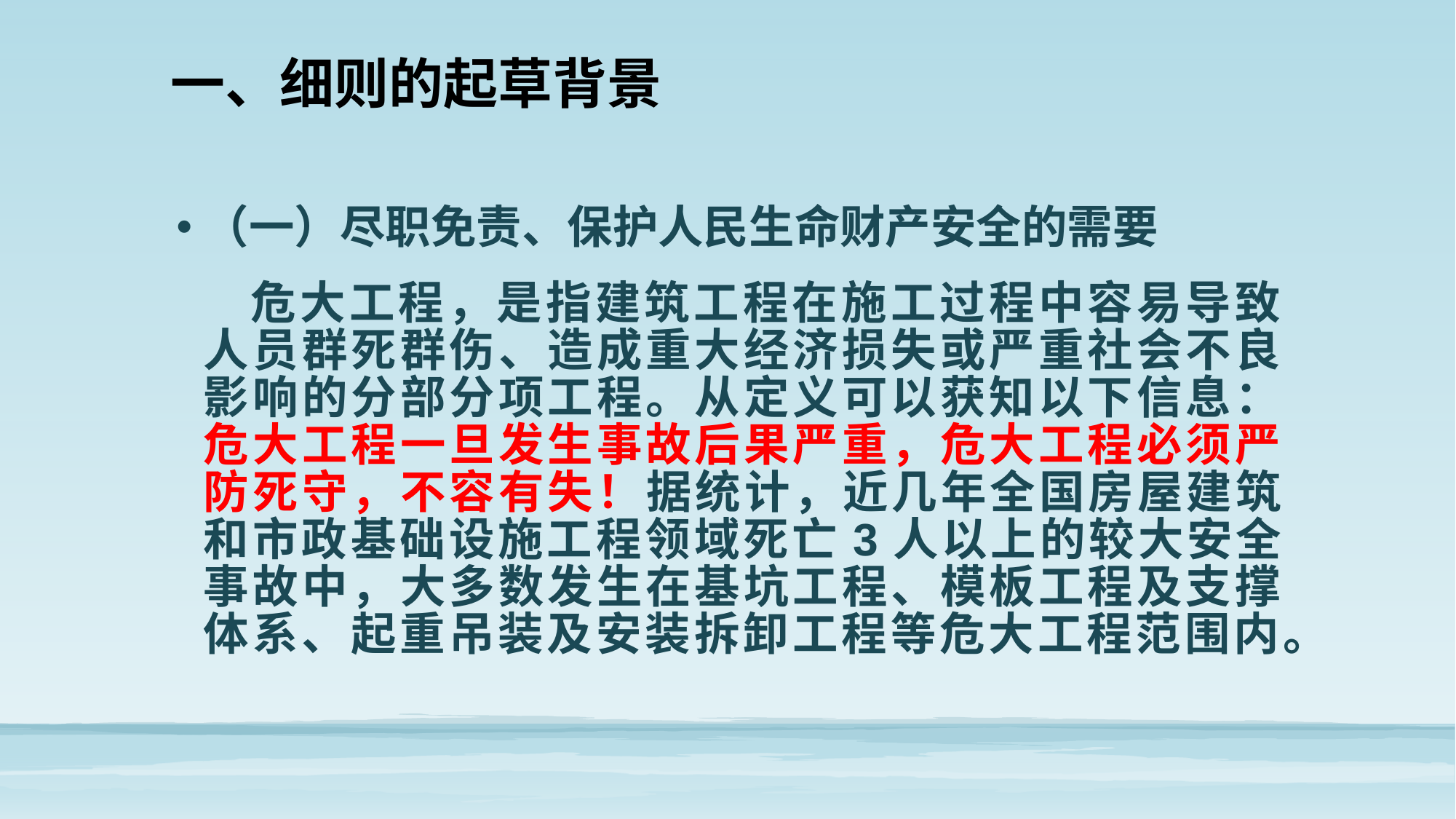

# 一、细则的起草背景

（一）尽职免责、保护人民生命财产安全的需要
     危大工程，是指建筑工程在施工过程中容易导致人员群死群伤、造成重大经济损失或严重社会不良影响的分部分项工程。从定义可以获知以下信息：危大工程一旦发生事故后果严重，危大工程必须严防死守，不容有失！据统计，近几年全国房屋建筑和市政基础设施工程领域死亡3人以上的较大安全事故中，大多数发生在基坑工程、模板工程及支撑体系、起重吊装及安装拆卸工程等危大工程范围内。